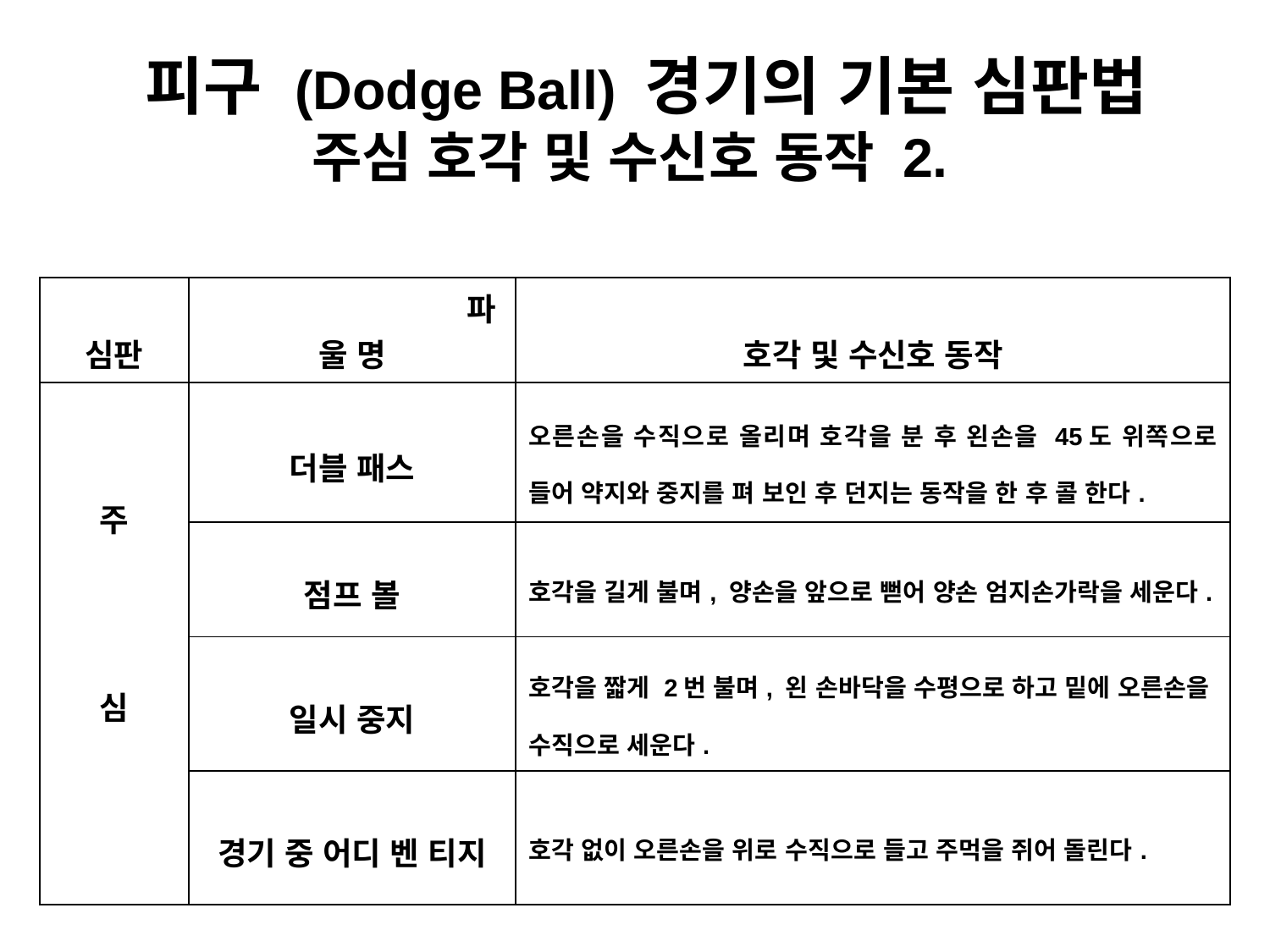

# 피구 (Dodge Ball) 경기의 기본 심판법 주심 호각 및 수신호 동작 2.
| 심판 | 파 울 명 | 호각 및 수신호 동작 |
| --- | --- | --- |
| 주 심 | 더블 패스 | 오른손을 수직으로 올리며 호각을 분 후 왼손을 45도 위쪽으로 들어 약지와 중지를 펴 보인 후 던지는 동작을 한 후 콜 한다. |
|  | 점프 볼 | 호각을 길게 불며, 양손을 앞으로 뻗어 양손 엄지손가락을 세운다. |
|  | 일시 중지 | 호각을 짧게 2번 불며, 왼 손바닥을 수평으로 하고 밑에 오른손을 수직으로 세운다. |
|  | 경기 중 어디 벤 티지 | 호각 없이 오른손을 위로 수직으로 들고 주먹을 쥐어 돌린다. |